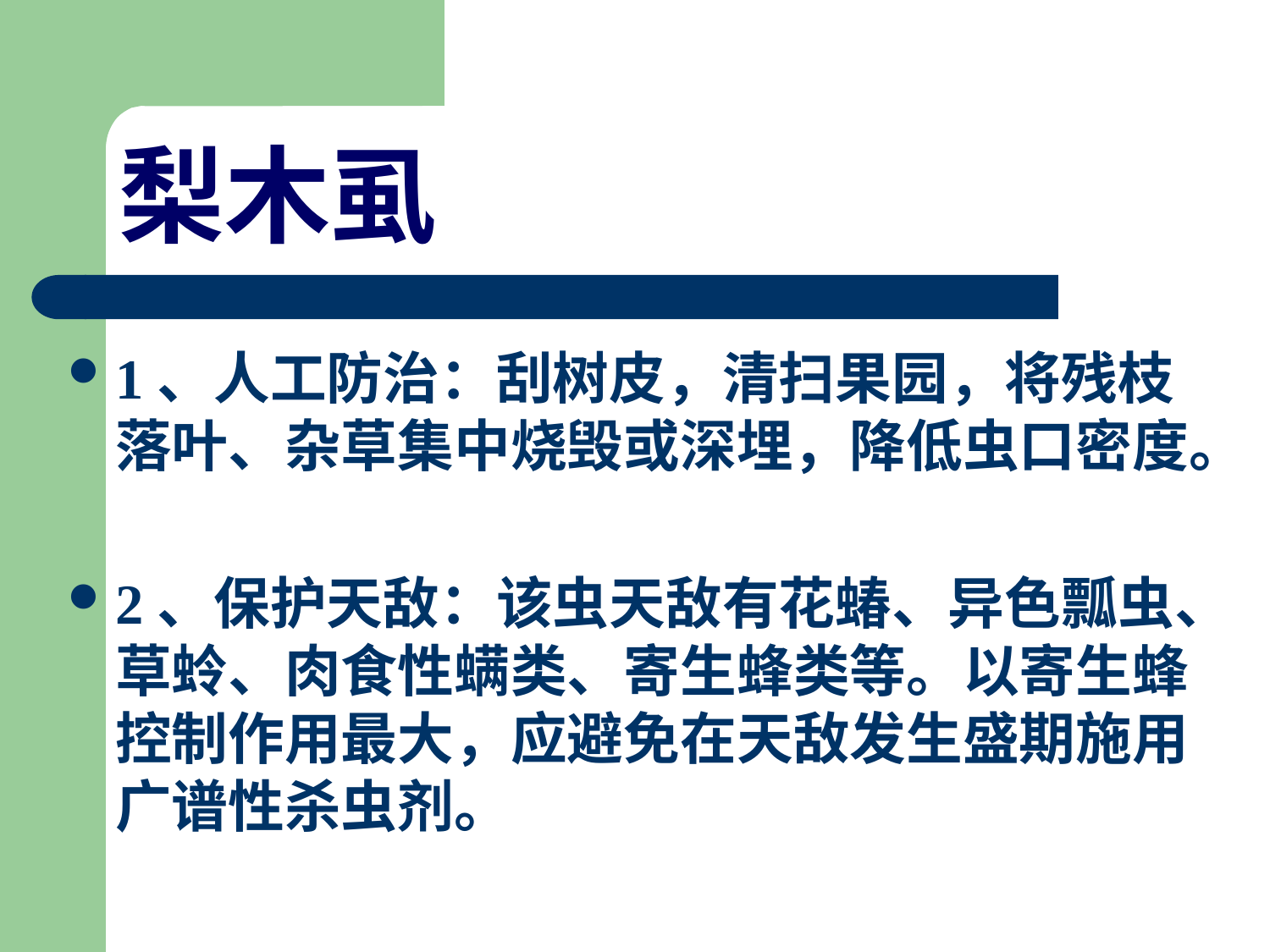

# 梨木虱
1、人工防治：刮树皮，清扫果园，将残枝落叶、杂草集中烧毁或深埋，降低虫口密度。

2、保护天敌：该虫天敌有花蝽、异色瓢虫、草蛉、肉食性螨类、寄生蜂类等。以寄生蜂控制作用最大，应避免在天敌发生盛期施用广谱性杀虫剂。